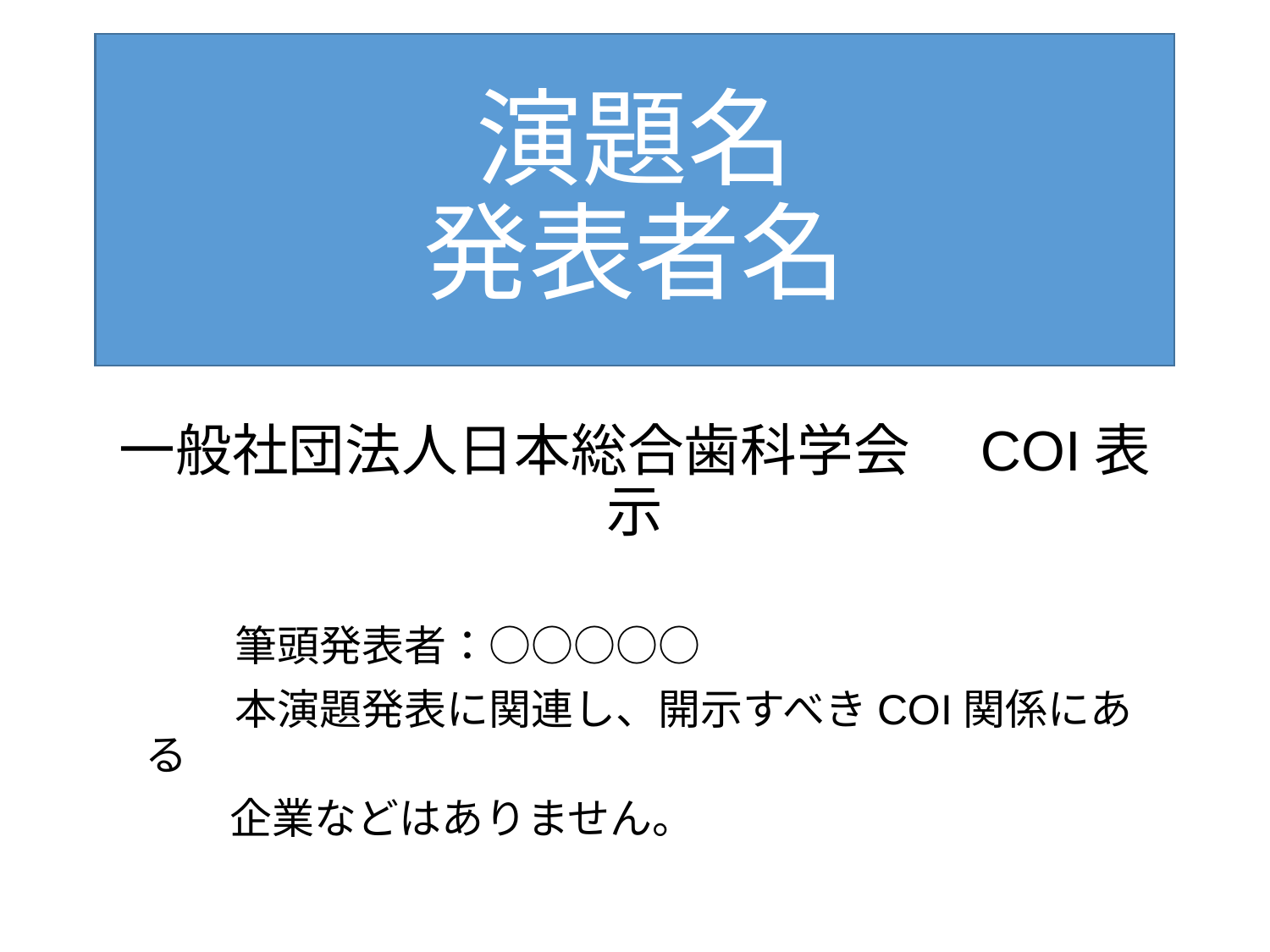

# 演題名 発表者名
一般社団法人日本総合歯科学会　COI表示

　　　筆頭発表者：○○○○○
　　　本演題発表に関連し、開示すべきCOI関係にある
	　　企業などはありません。